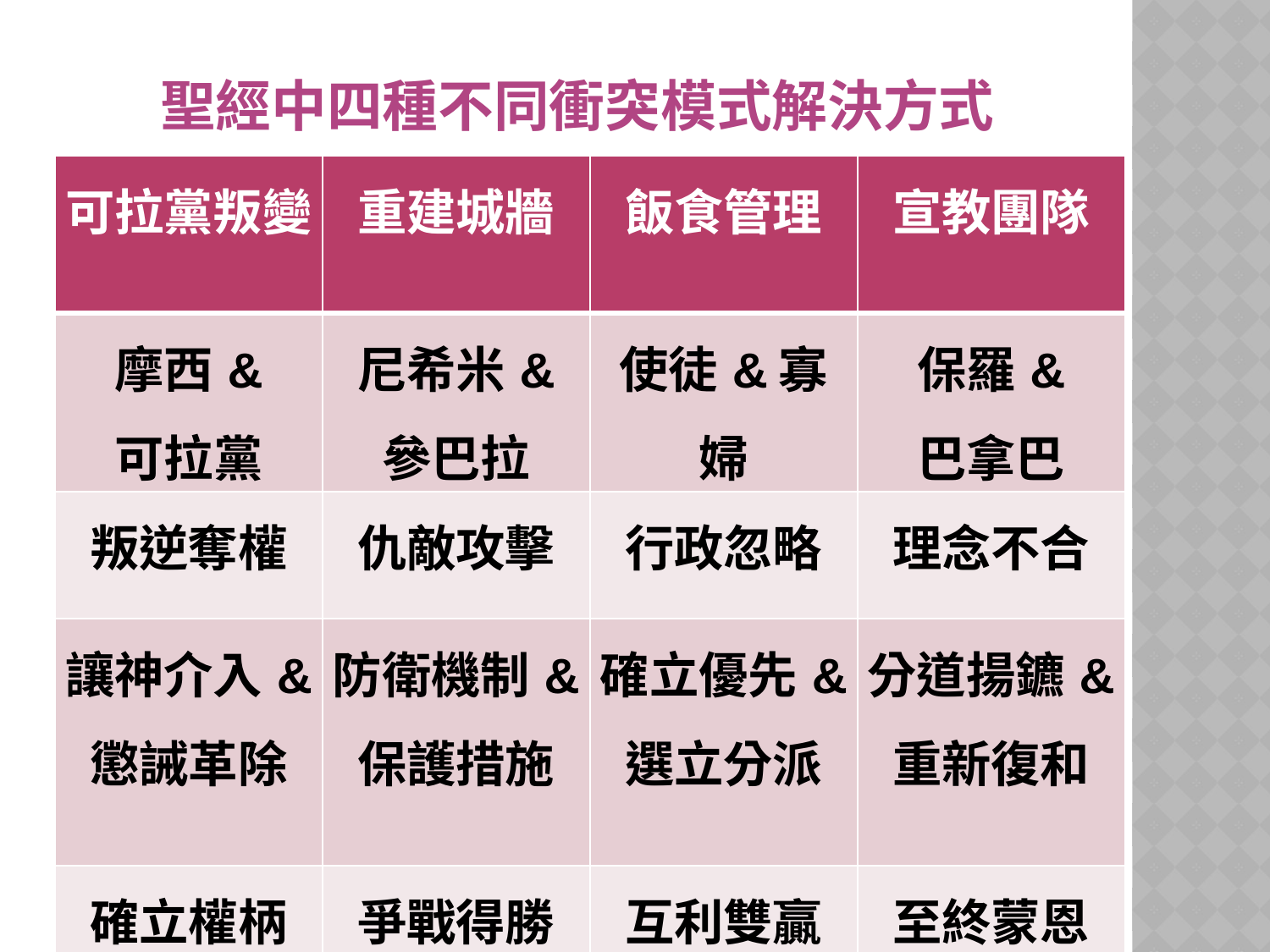

# 聖經中四種不同衝突模式解決方式
| 可拉黨叛變 | 重建城牆 | 飯食管理 | 宣教團隊 |
| --- | --- | --- | --- |
| 摩西& 可拉黨 | 尼希米& 參巴拉 | 使徒&寡婦 | 保羅& 巴拿巴 |
| 叛逆奪權 | 仇敵攻擊 | 行政忽略 | 理念不合 |
| 讓神介入& 懲誡革除 | 防衛機制& 保護措施 | 確立優先& 選立分派 | 分道揚鑣& 重新復和 |
| 確立權柄 | 爭戰得勝 | 互利雙贏 | 至終蒙恩 |